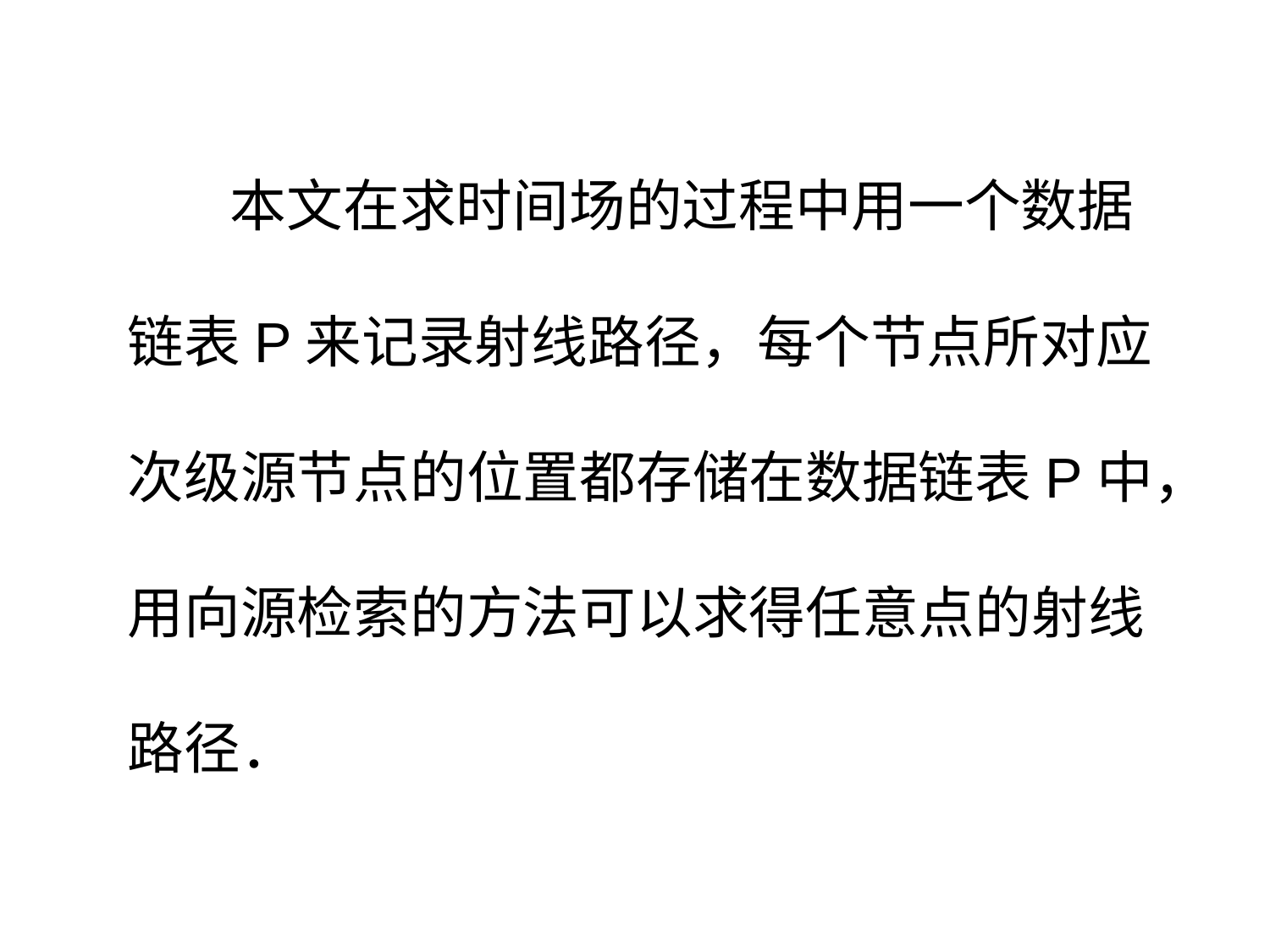

本文在求时间场的过程中用一个数据链表P来记录射线路径，每个节点所对应次级源节点的位置都存储在数据链表P中，用向源检索的方法可以求得任意点的射线路径．